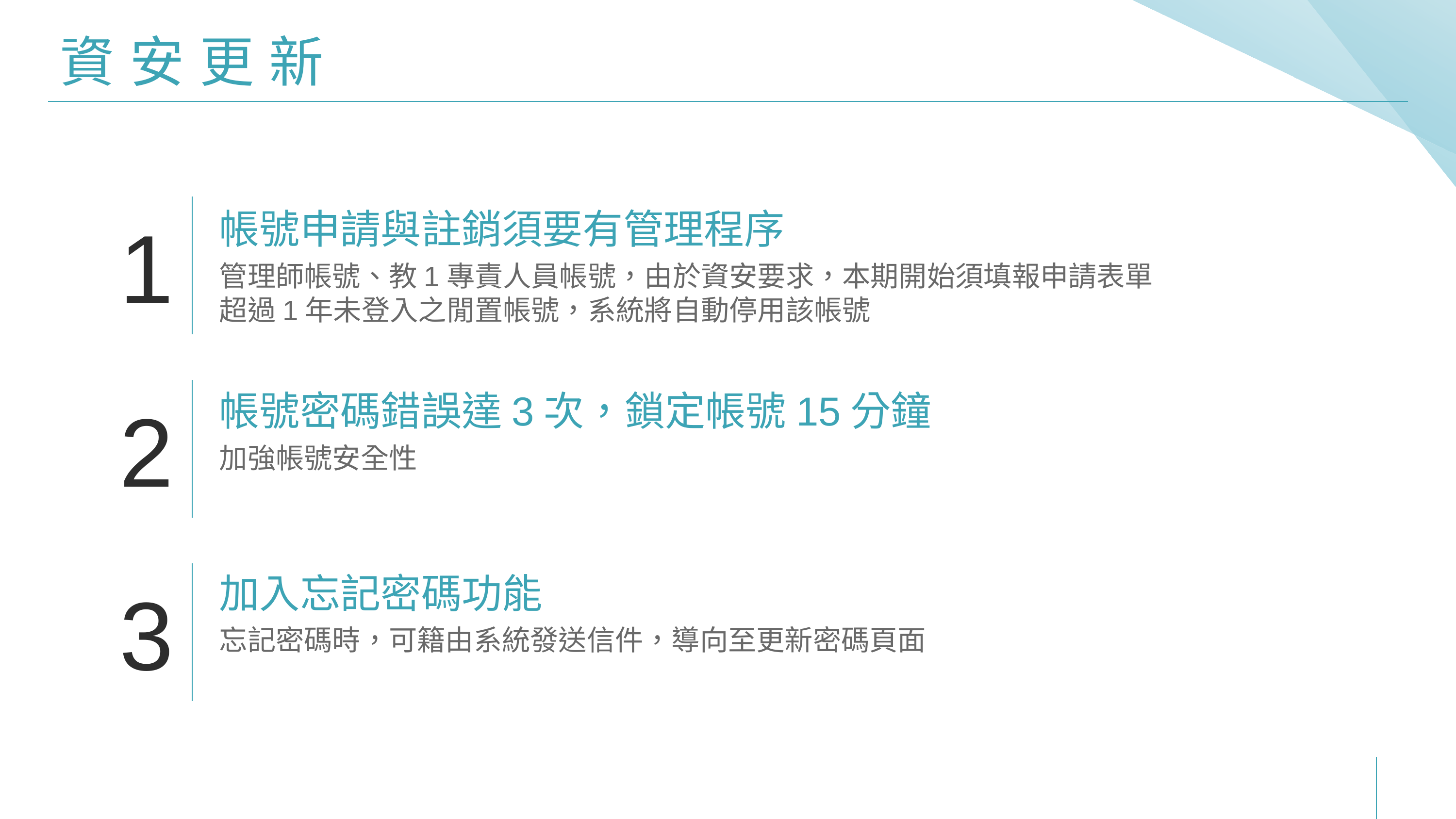

# 資安更新

帳號申請與註銷須要有管理程序
管理師帳號、教1專責人員帳號，由於資安要求，本期開始須填報申請表單
超過1年未登入之閒置帳號，系統將自動停用該帳號
帳號密碼錯誤達3次，鎖定帳號15分鐘
加強帳號安全性
加入忘記密碼功能
忘記密碼時，可籍由系統發送信件，導向至更新密碼頁面